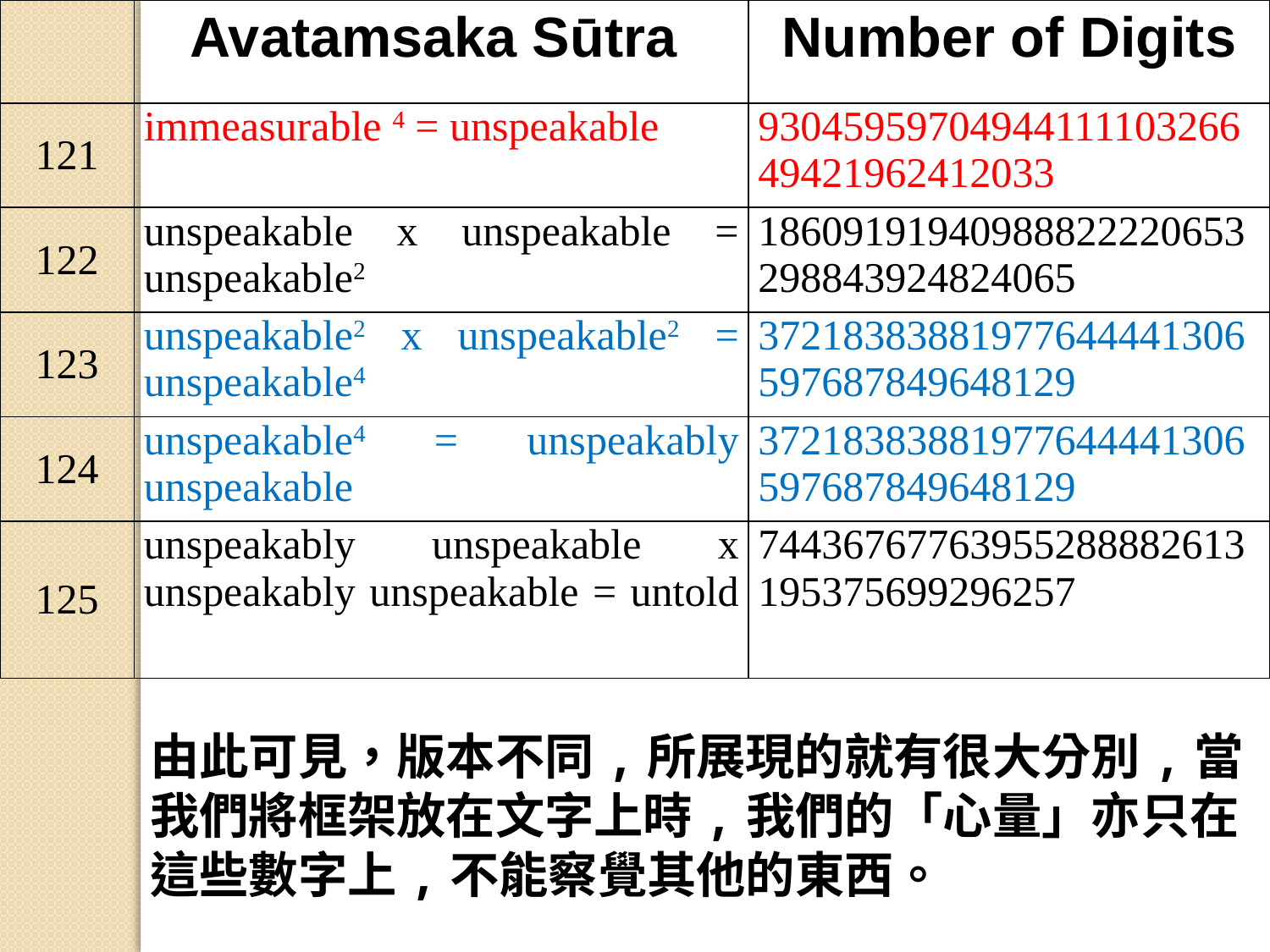

|  | Avatamsaka Sūtra | Number of Digits |
| --- | --- | --- |
| 121 | immeasurable 4 = unspeakable | 9304595970494411110326649421962412033 |
| 122 | unspeakable x unspeakable = unspeakable2 | 18609191940988822220653298843924824065 |
| 123 | unspeakable2 x unspeakable2 = unspeakable4 | 37218383881977644441306597687849648129 |
| 124 | unspeakable4 = unspeakably unspeakable | 37218383881977644441306597687849648129 |
| 125 | unspeakably unspeakable x unspeakably unspeakable = untold | 74436767763955288882613195375699296257 |
由此可見，版本不同,所展現的就有很大分別,當我們將框架放在文字上時,我們的「心量」亦只在這些數字上,不能察覺其他的東西。